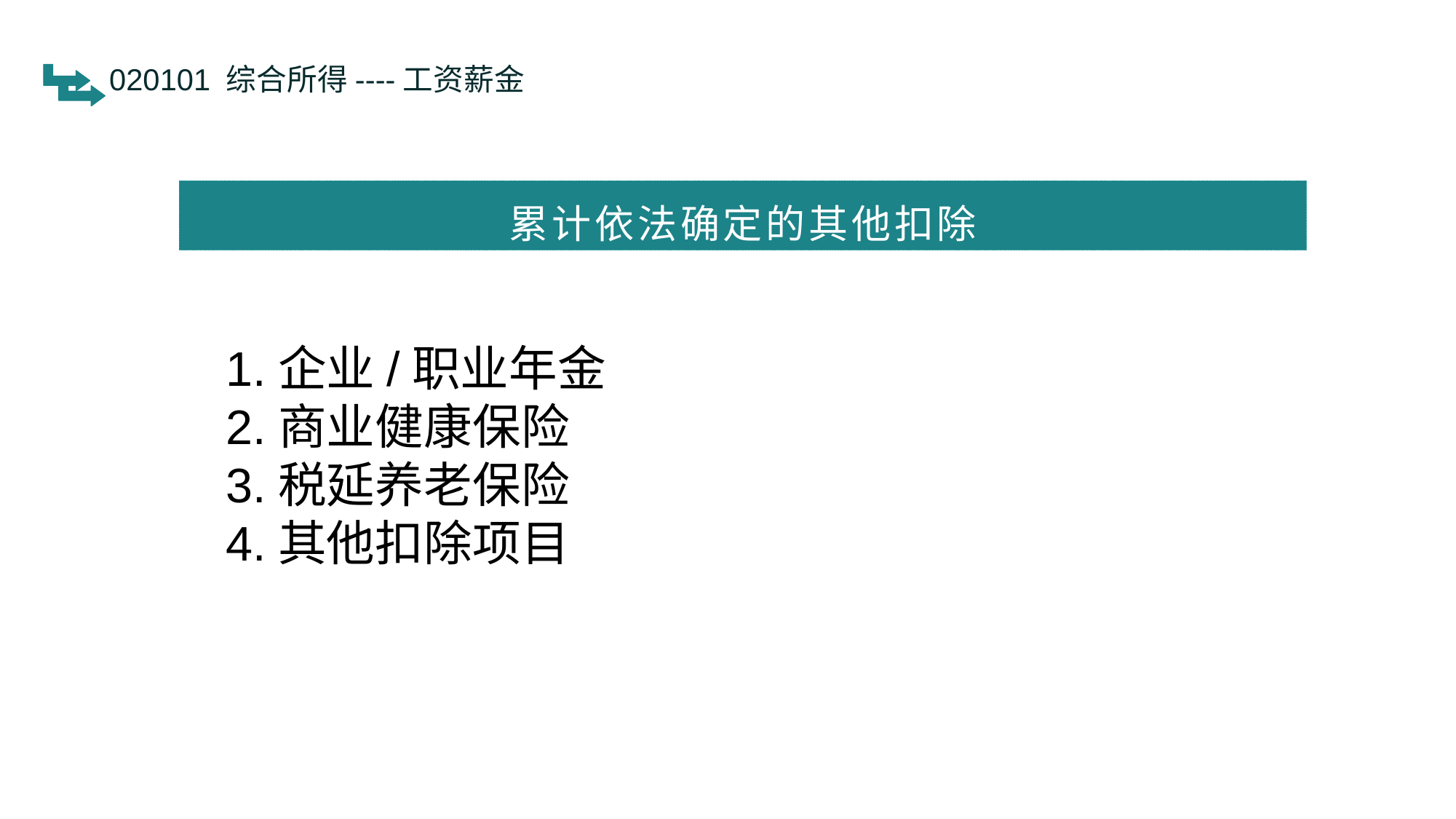

020101 综合所得----工资薪金

累计依法确定的其他扣除
1.企业/职业年金
2.商业健康保险
3.税延养老保险
4.其他扣除项目